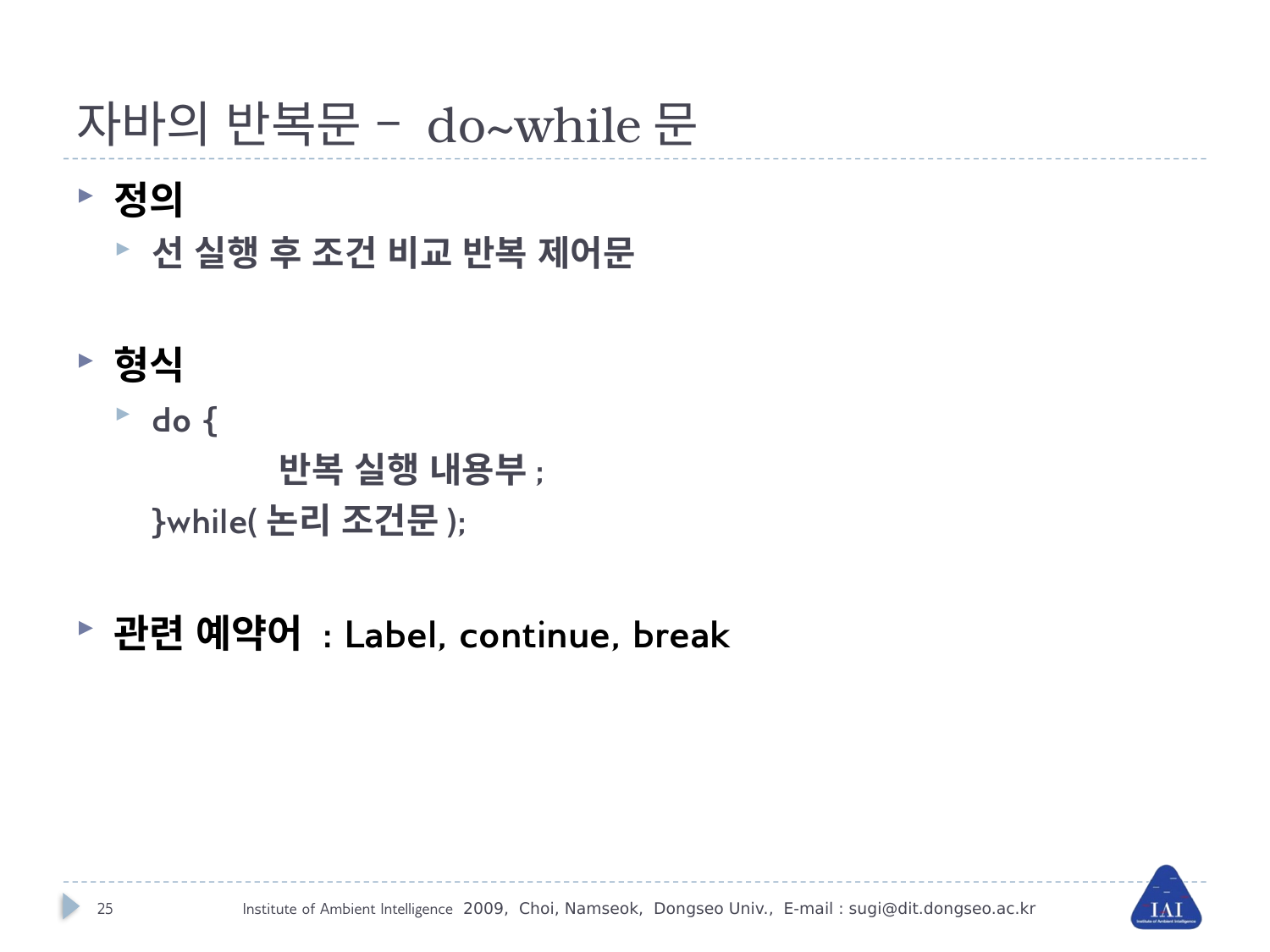

# 자바의 반복문 – do~while문
정의
선 실행 후 조건 비교 반복 제어문

형식
do {
		반복 실행 내용부;
	}while(논리 조건문);

관련 예약어 : Label, continue, break